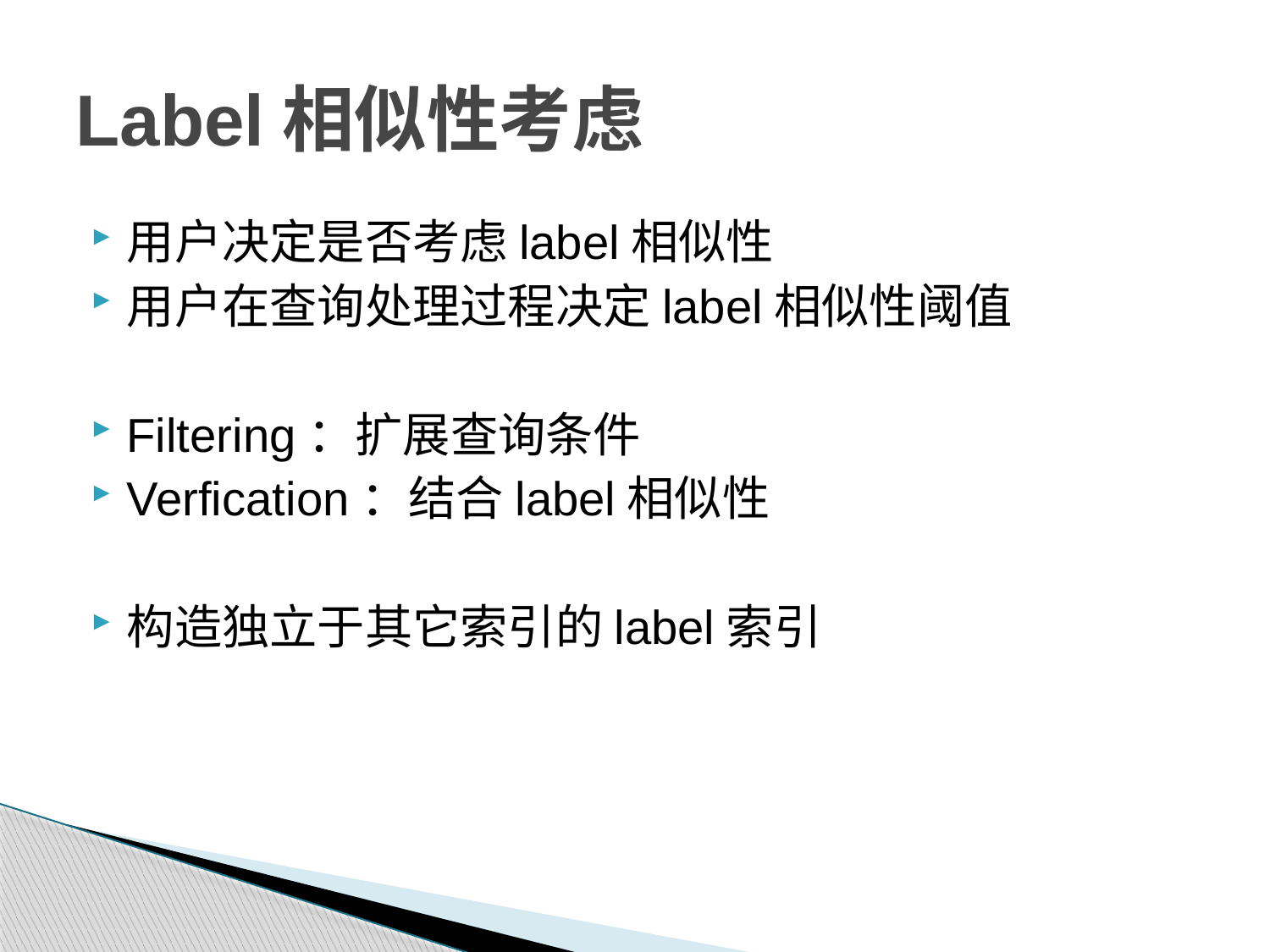

# Label相似性考虑
用户决定是否考虑label相似性
用户在查询处理过程决定label相似性阈值

Filtering：扩展查询条件
Verfication：结合label相似性

构造独立于其它索引的label索引